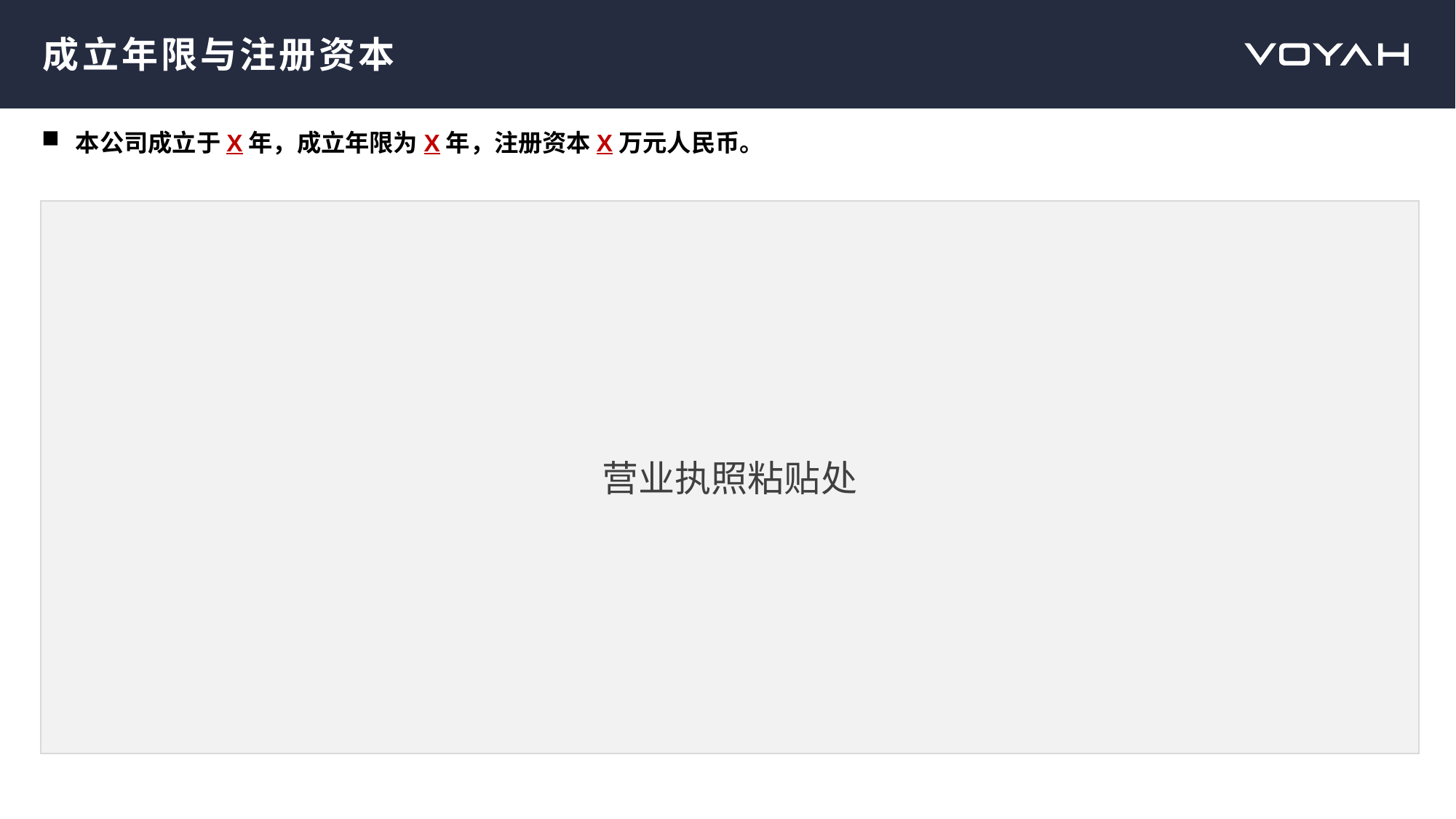

# 成立年限与注册资本
本公司成立于X年，成立年限为X年，注册资本X万元人民币。
营业执照粘贴处